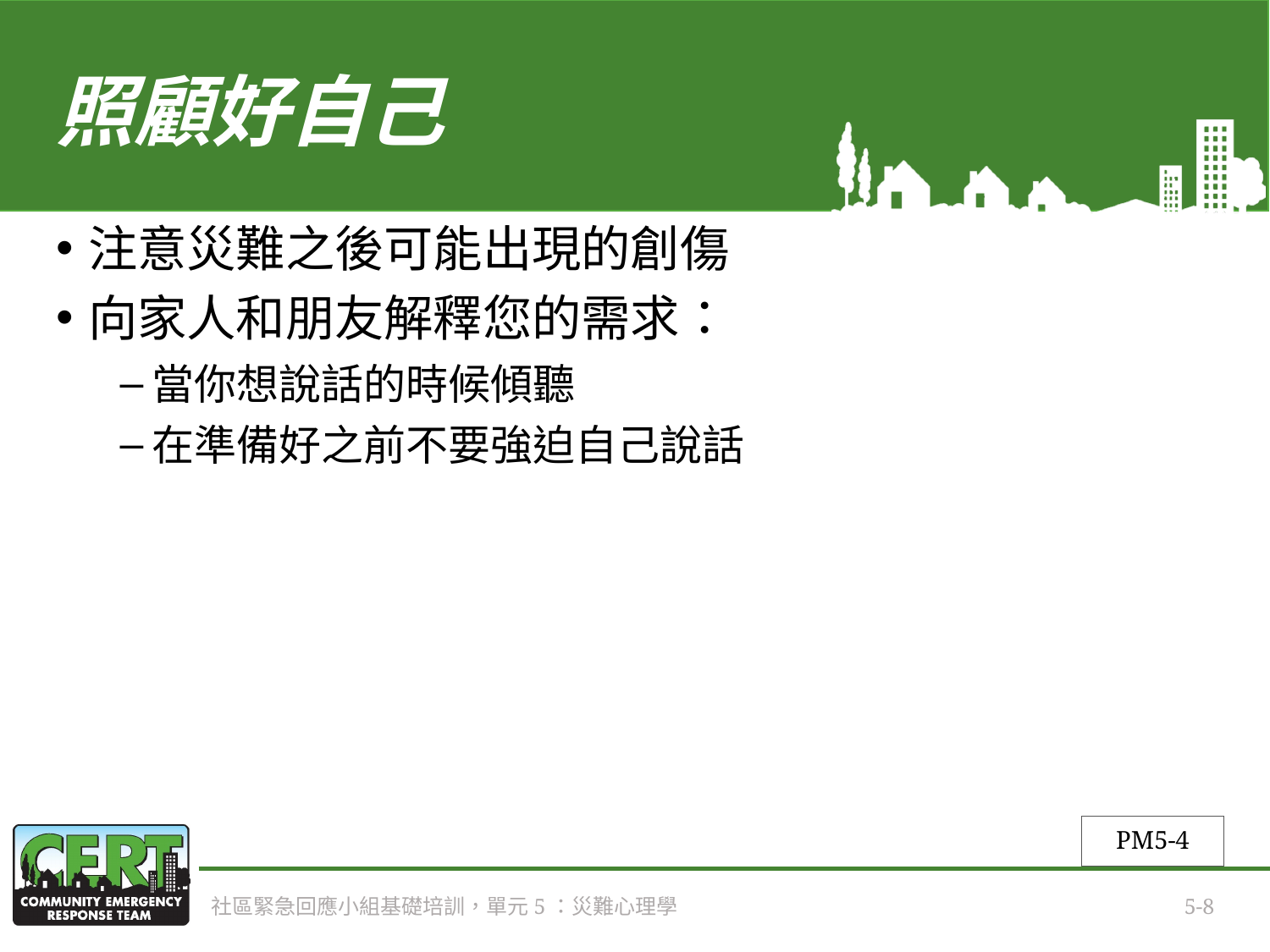

# 照顧好自己
注意災難之後可能出現的創傷
向家人和朋友解釋您的需求：
當你想說話的時候傾聽
在準備好之前不要強迫自己說話

PM5-4
社區緊急回應小組基礎培訓，單元5：災難心理學
5-8